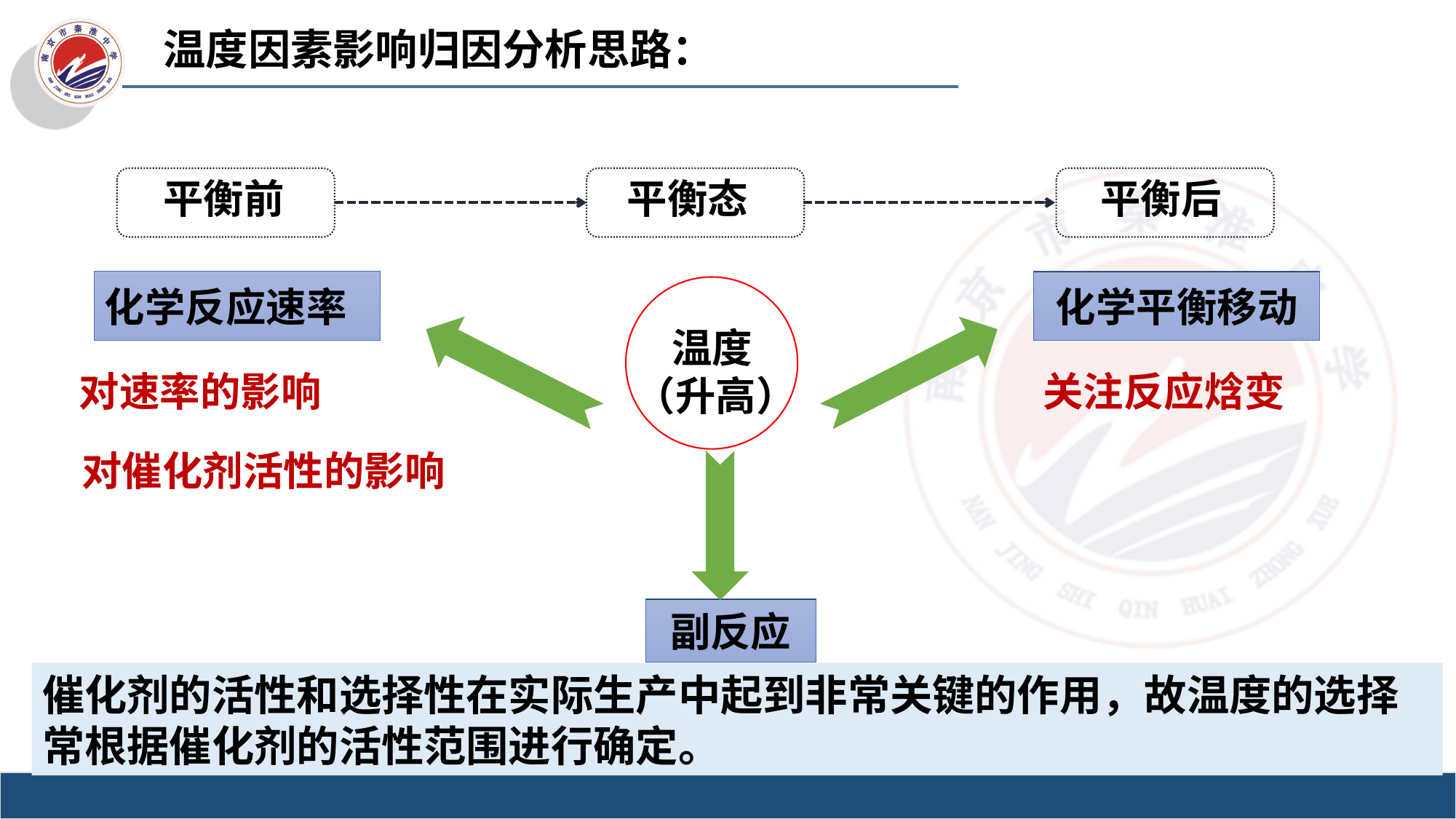

温度因素影响归因分析思路：

平衡前

平衡态

平衡后

化学反应速率

化学平衡移动

   温度
（升高）

对速率的影响
关注反应焓变
对催化剂活性的影响

副反应
催化剂的活性和选择性在实际生产中起到非常关键的作用，故温度的选择常根据催化剂的活性范围进行确定。